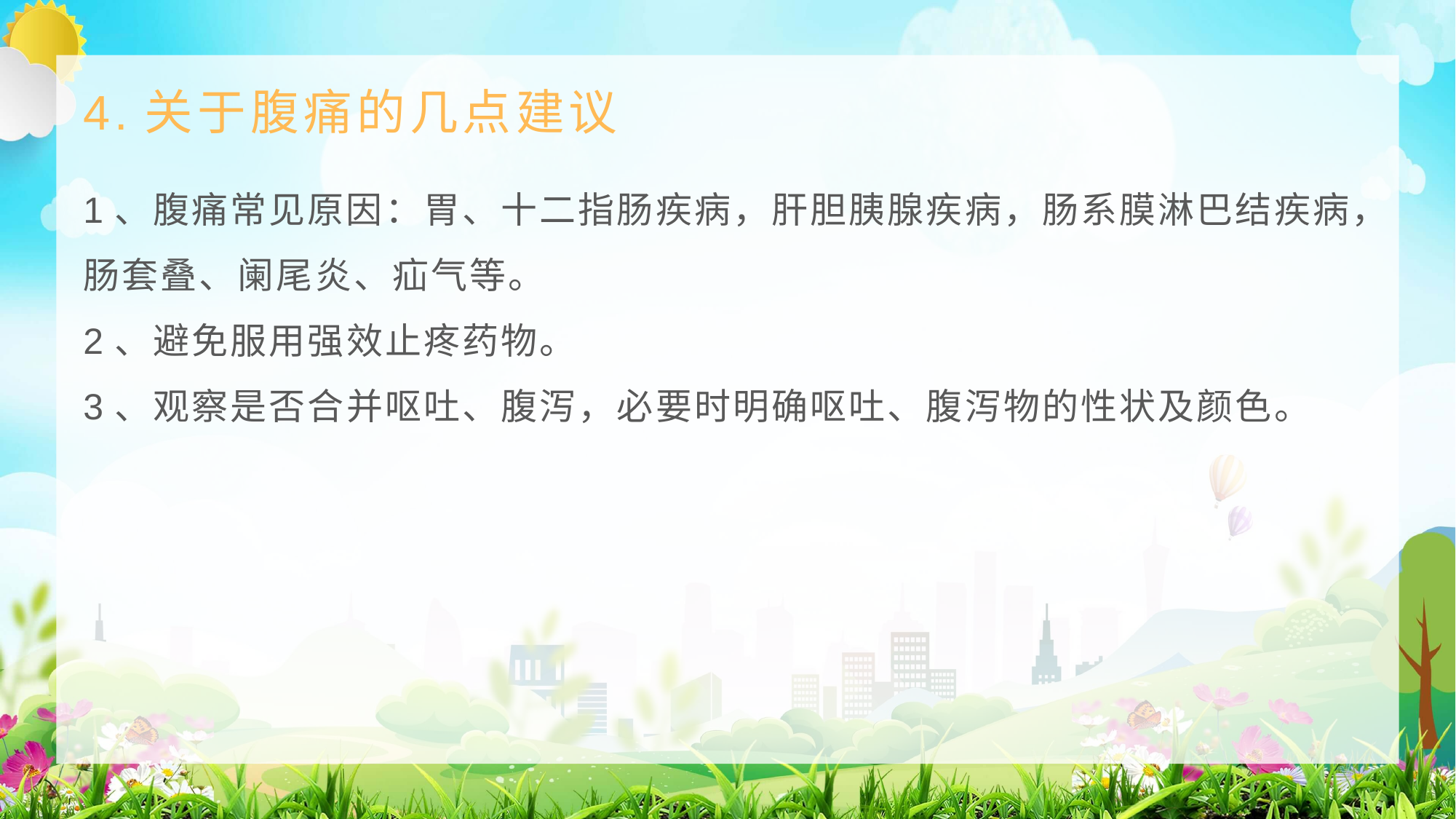

# 4.关于腹痛的几点建议
1、腹痛常见原因：胃、十二指肠疾病，肝胆胰腺疾病，肠系膜淋巴结疾病，肠套叠、阑尾炎、疝气等。
2、避免服用强效止疼药物。
3、观察是否合并呕吐、腹泻，必要时明确呕吐、腹泻物的性状及颜色。